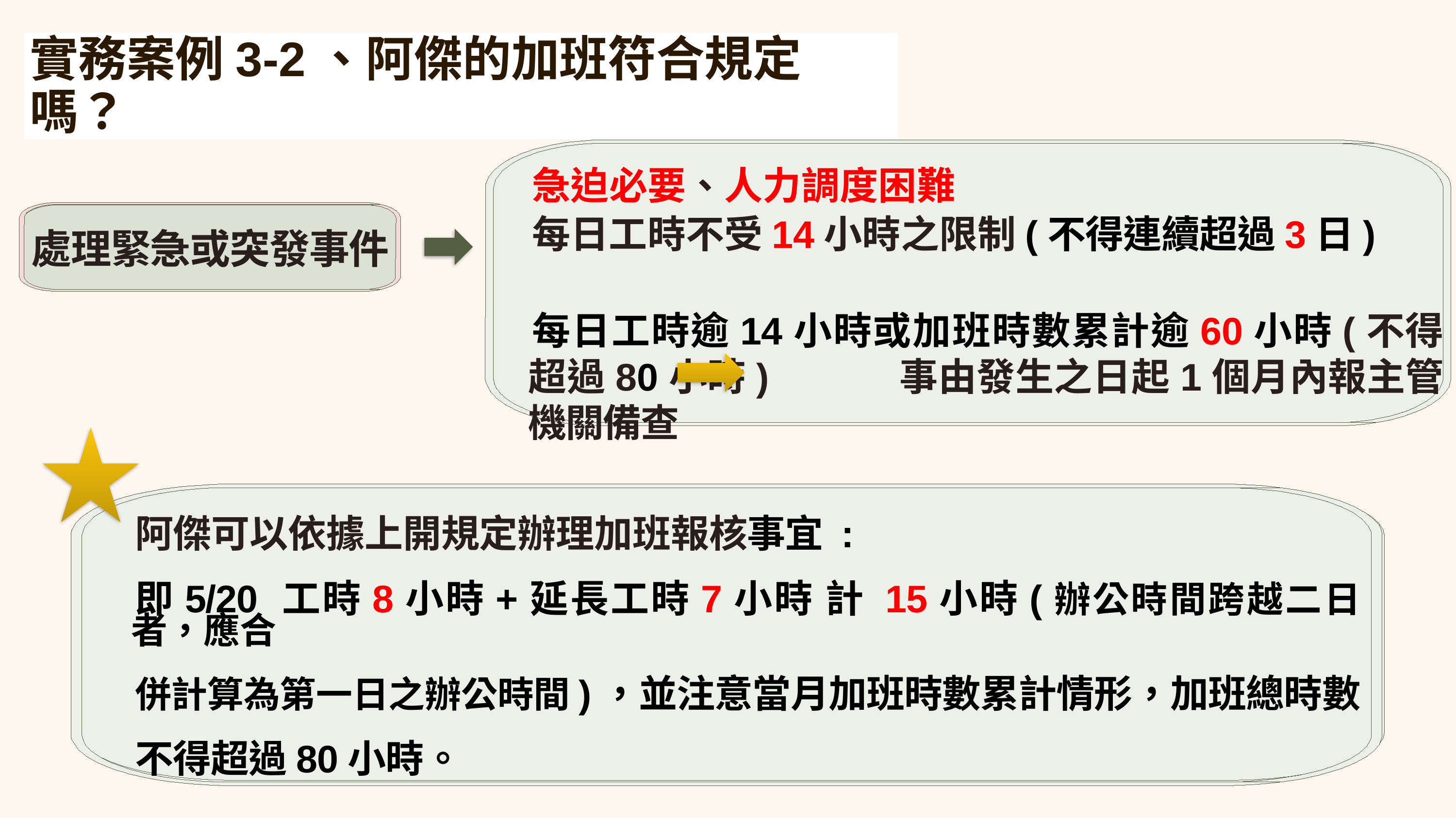

實務案例3-2、阿傑的加班符合規定嗎？

急迫必要、人力調度困難
每日工時不受14小時之限制(不得連續超過3日)

每日工時逾14小時或加班時數累計逾60小時(不得超過80小時)           事由發生之日起1個月內報主管機關備查

處理緊急或突發事件

阿傑可以依據上開規定辦理加班報核事宜 :

即5/20 工時8小時+延長工時7小時 計 15小時(辦公時間跨越二日者，應合

併計算為第一日之辦公時間)，並注意當月加班時數累計情形，加班總時數

不得超過80小時。